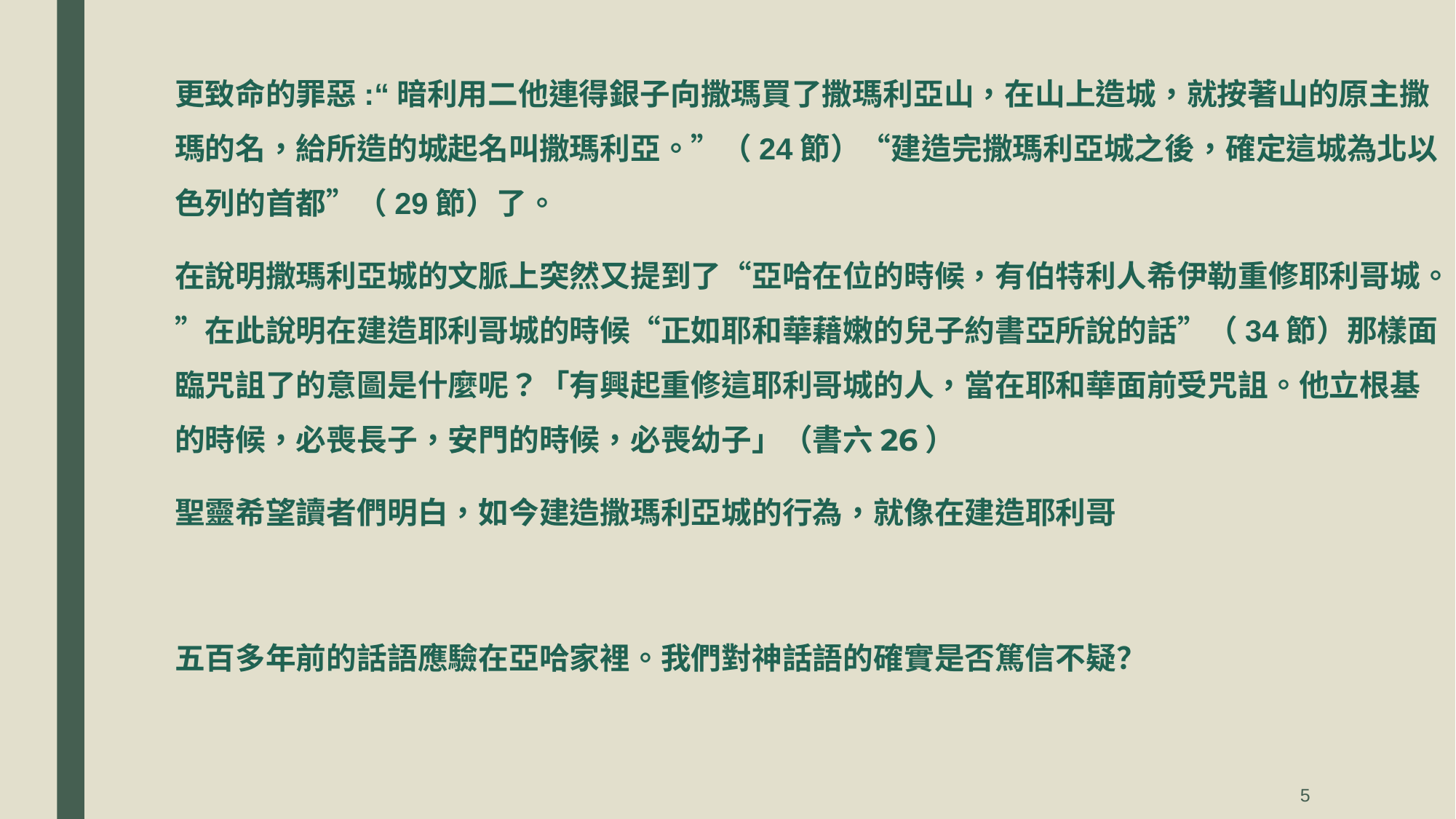

更致命的罪惡:“暗利用二他連得銀子向撒瑪買了撒瑪利亞山，在山上造城，就按著山的原主撒瑪的名，給所造的城起名叫撒瑪利亞。”（24節）“建造完撒瑪利亞城之後，確定這城為北以色列的首都”（29節）了。
在說明撒瑪利亞城的文脈上突然又提到了“亞哈在位的時候，有伯特利人希伊勒重修耶利哥城。”在此說明在建造耶利哥城的時候“正如耶和華藉嫩的兒子約書亞所說的話”（34節）那樣面臨咒詛了的意圖是什麼呢？「有興起重修這耶利哥城的人，當在耶和華面前受咒詛。他立根基的時候，必喪長子，安門的時候，必喪幼子」（書六26）
聖靈希望讀者們明白，如今建造撒瑪利亞城的行為，就像在建造耶利哥

五百多年前的話語應驗在亞哈家裡。我們對神話語的確實是否篤信不疑？

5